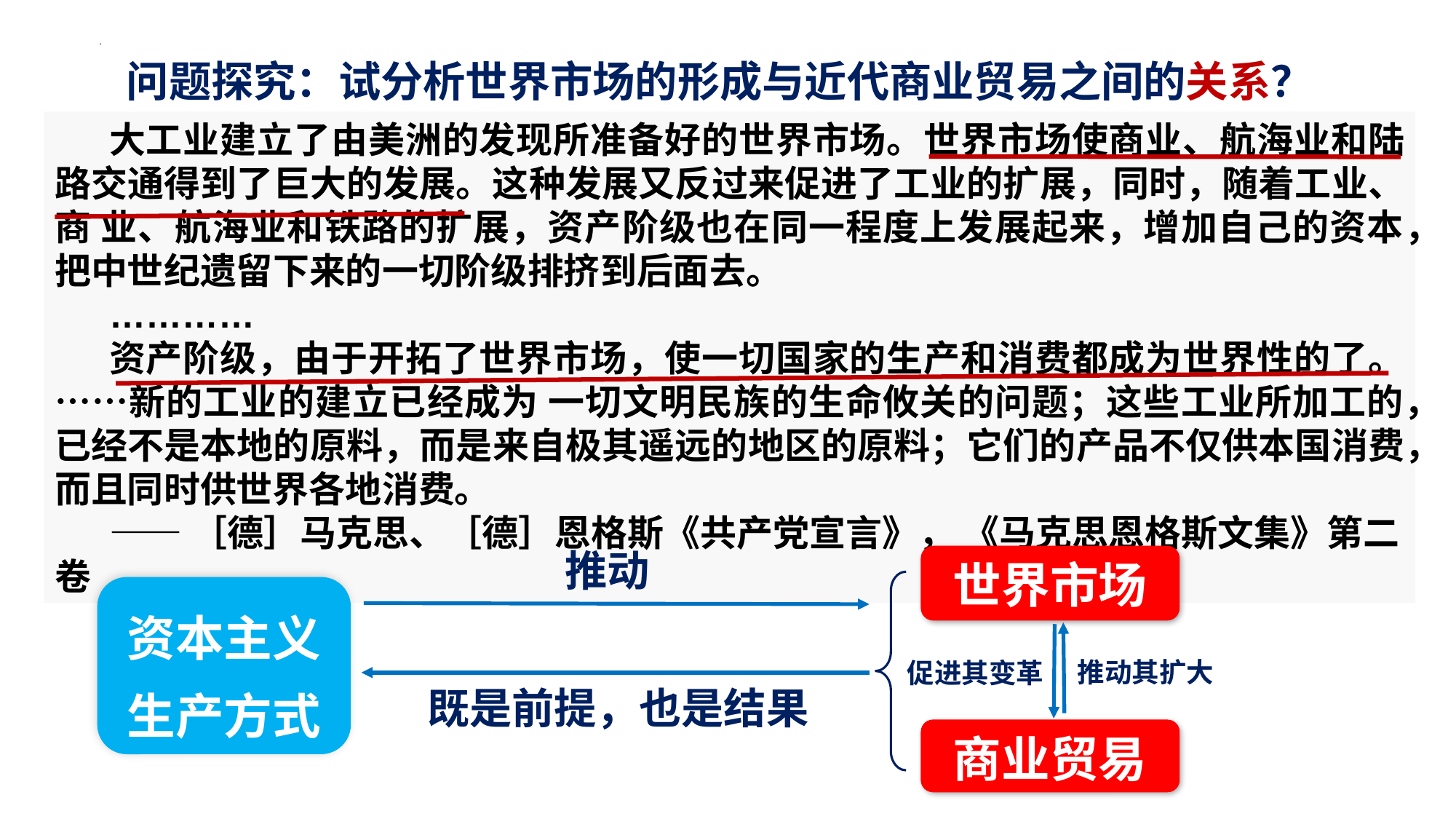

问题探究：试分析世界市场的形成与近代商业贸易之间的关系？
大工业建立了由美洲的发现所准备好的世界市场。世界市场使商业、航海业和陆路交通得到了巨大的发展。这种发展又反过来促进了工业的扩展，同时，随着工业、商 业、航海业和铁路的扩展，资产阶级也在同一程度上发展起来，增加自己的资本，把中世纪遗留下来的一切阶级排挤到后面去。
…………
资产阶级，由于开拓了世界市场，使一切国家的生产和消费都成为世界性的了。……新的工业的建立已经成为 一切文明民族的生命攸关的问题；这些工业所加工的，已经不是本地的原料，而是来自极其遥远的地区的原料；它们的产品不仅供本国消费，而且同时供世界各地消费。
——［德］马克思、［德］恩格斯《共产党宣言》， 《马克思恩格斯文集》第二卷
推动
世界市场

资本主义
生产方式
推动其扩大
促进其变革
既是前提，也是结果
商业贸易